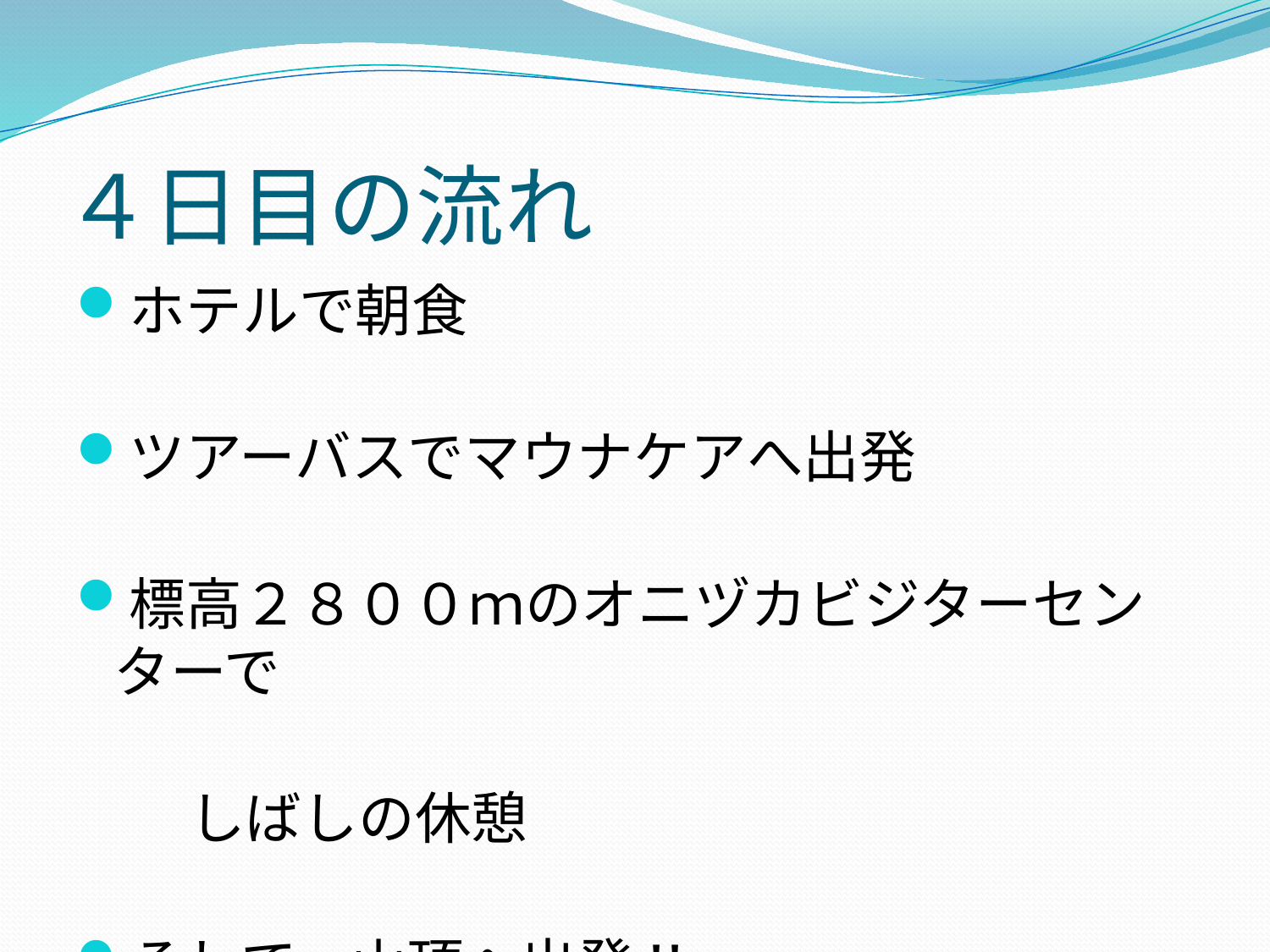

# ４日目の流れ
ホテルで朝食
ツアーバスでマウナケアへ出発
標高２８００ｍのオニヅカビジターセンターで
　　　　　　　　　　　　　　　　　　　　　しばしの休憩
そして、山頂へ出発!!